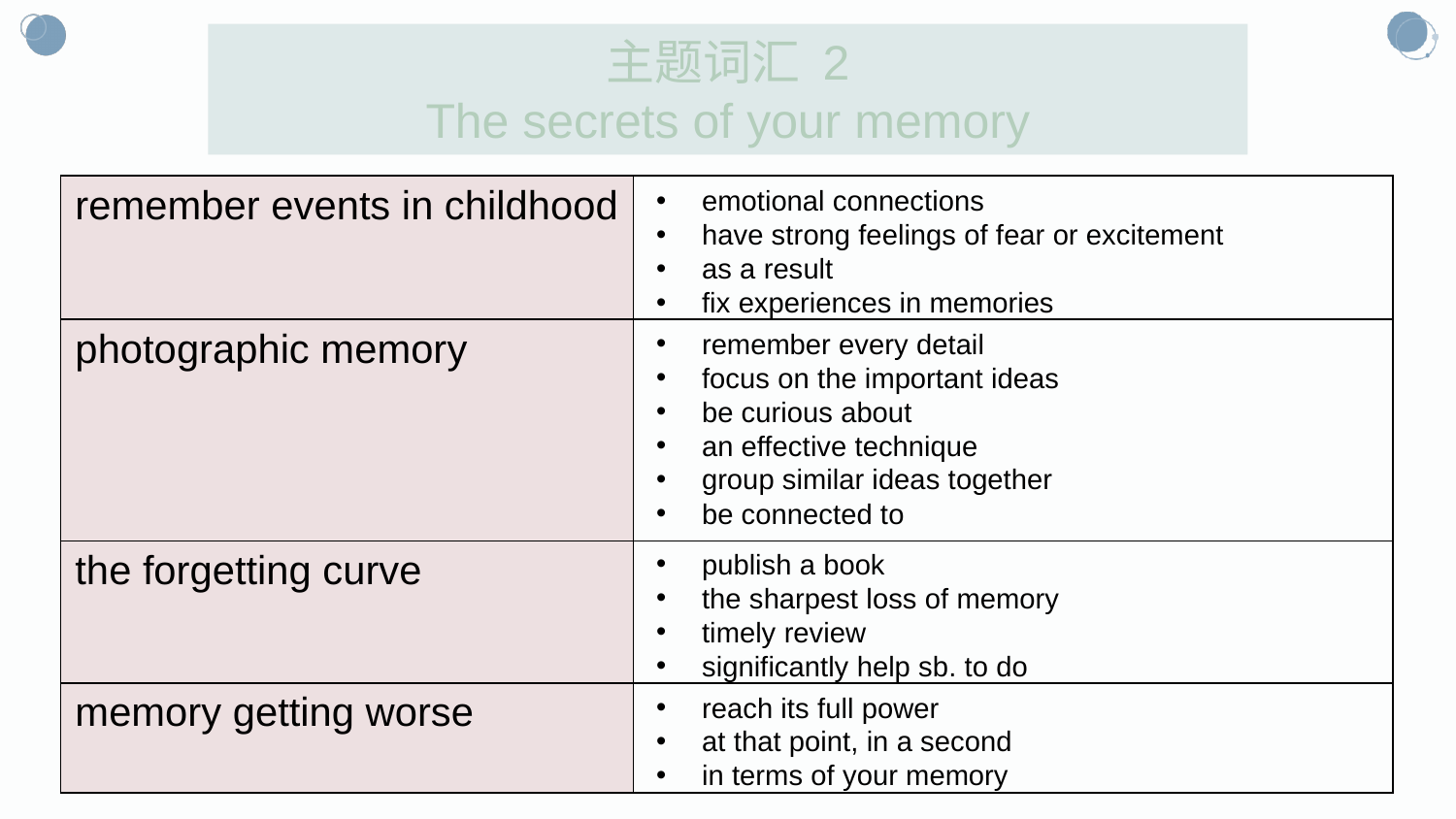

主题词汇 2
The secrets of your memory
| remember events in childhood |  |
| --- | --- |
| photographic memory |  |
| the forgetting curve |  |
| memory getting worse |  |
emotional connections
have strong feelings of fear or excitement
as a result
fix experiences in memories
remember every detail
focus on the important ideas
be curious about
an effective technique
group similar ideas together
be connected to
publish a book
the sharpest loss of memory
timely review
significantly help sb. to do
reach its full power
at that point, in a second
in terms of your memory